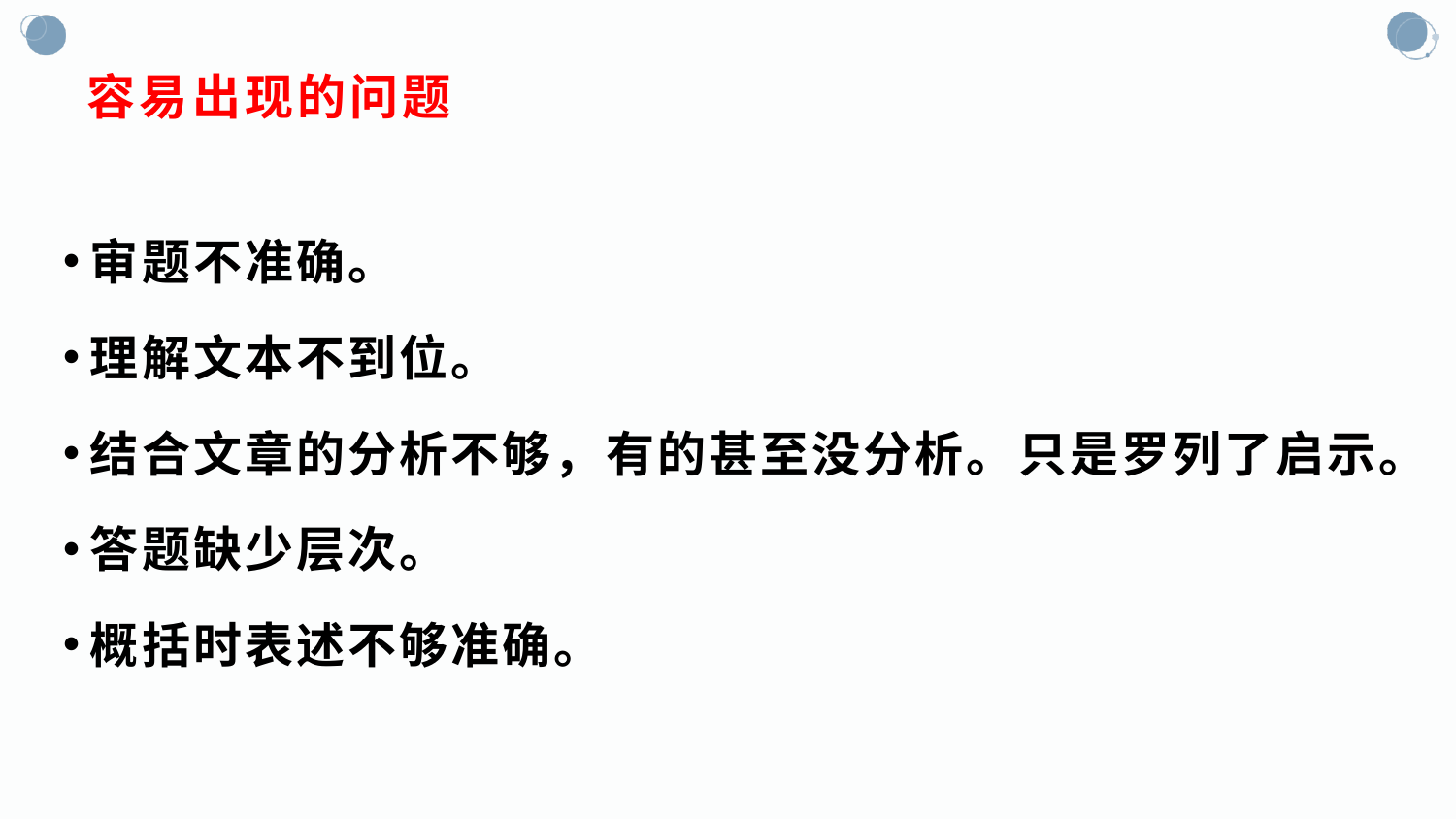

# 容易出现的问题
审题不准确。
理解文本不到位。
结合文章的分析不够，有的甚至没分析。只是罗列了启示。
答题缺少层次。
概括时表述不够准确。